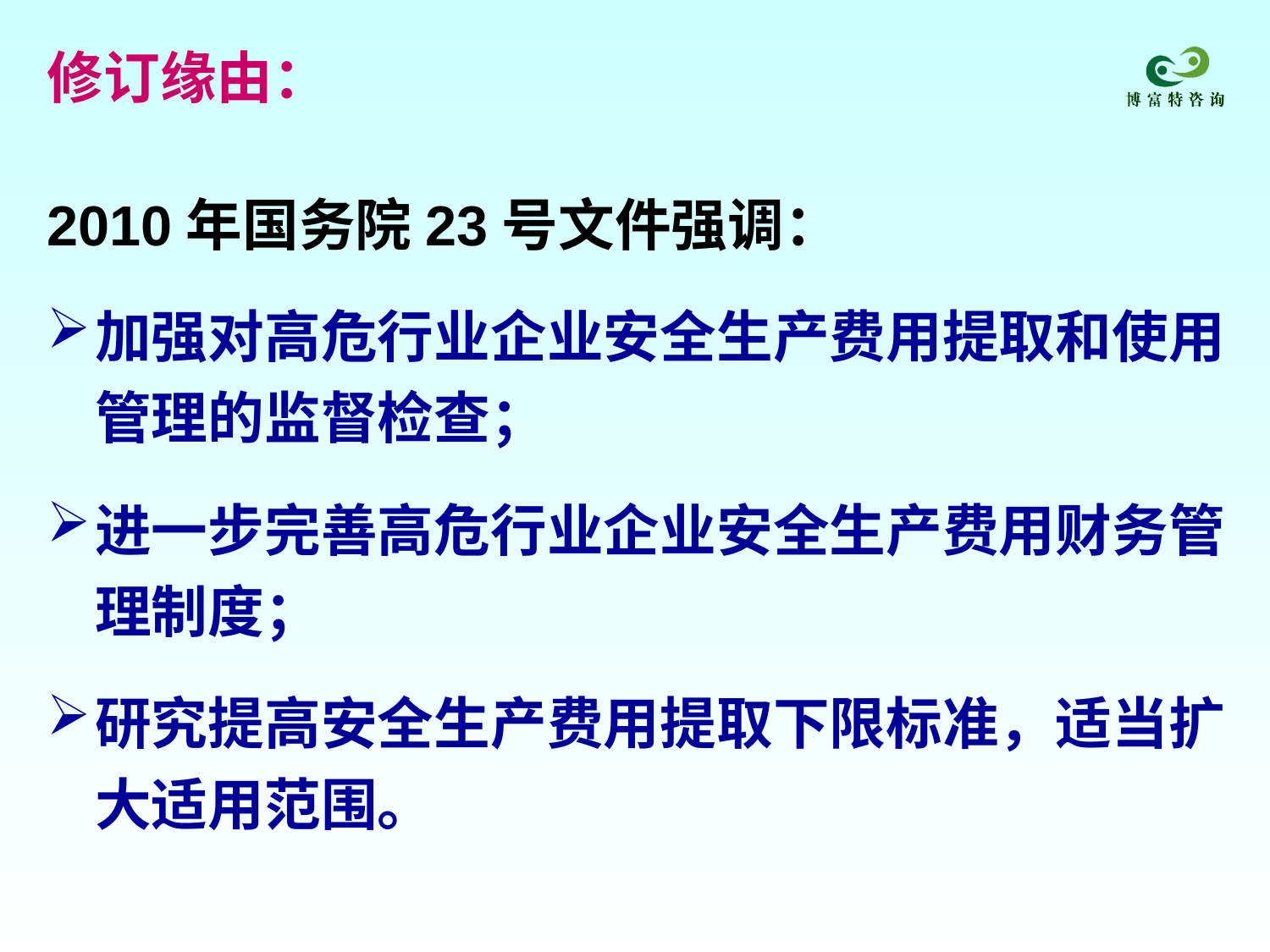

修订缘由：

2010年国务院23号文件强调：
加强对高危行业企业安全生产费用提取和使用管理的监督检查；
进一步完善高危行业企业安全生产费用财务管理制度；
研究提高安全生产费用提取下限标准，适当扩大适用范围。